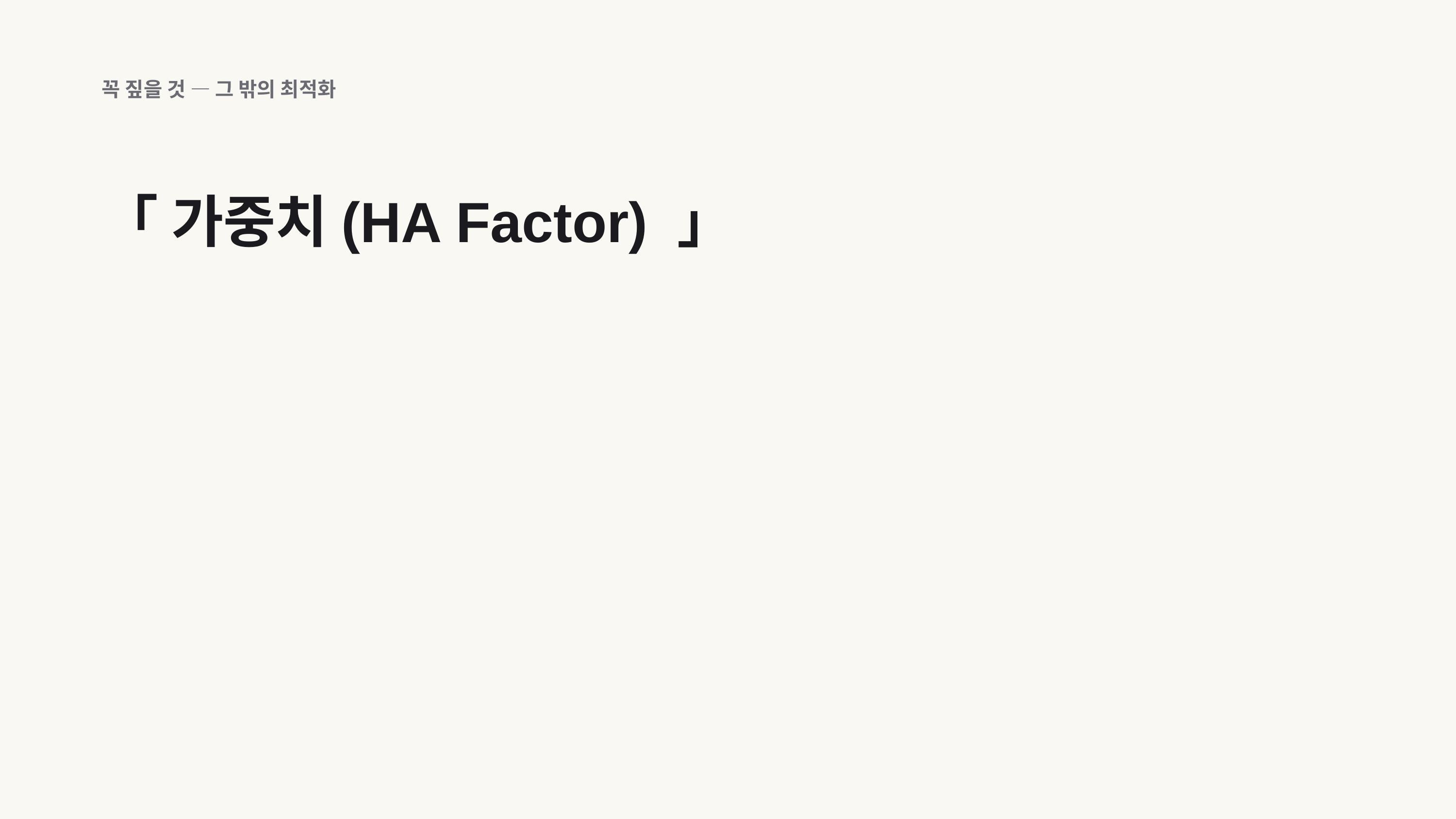

꼭 짚을 것 — 그 밖의 최적화
「 가중치(HA Factor) 」